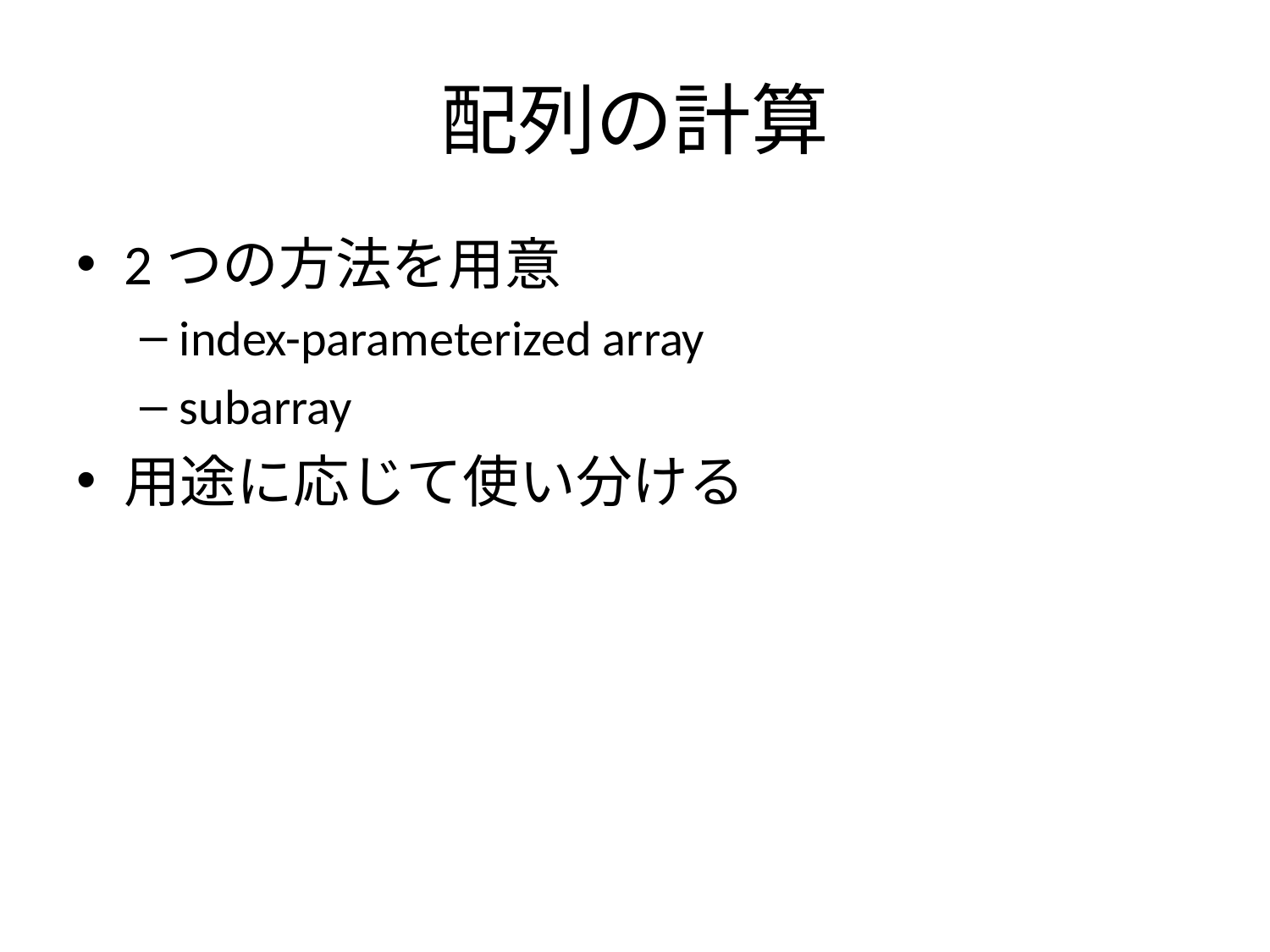

# 配列の計算
2つの方法を用意
index-parameterized array
subarray
用途に応じて使い分ける